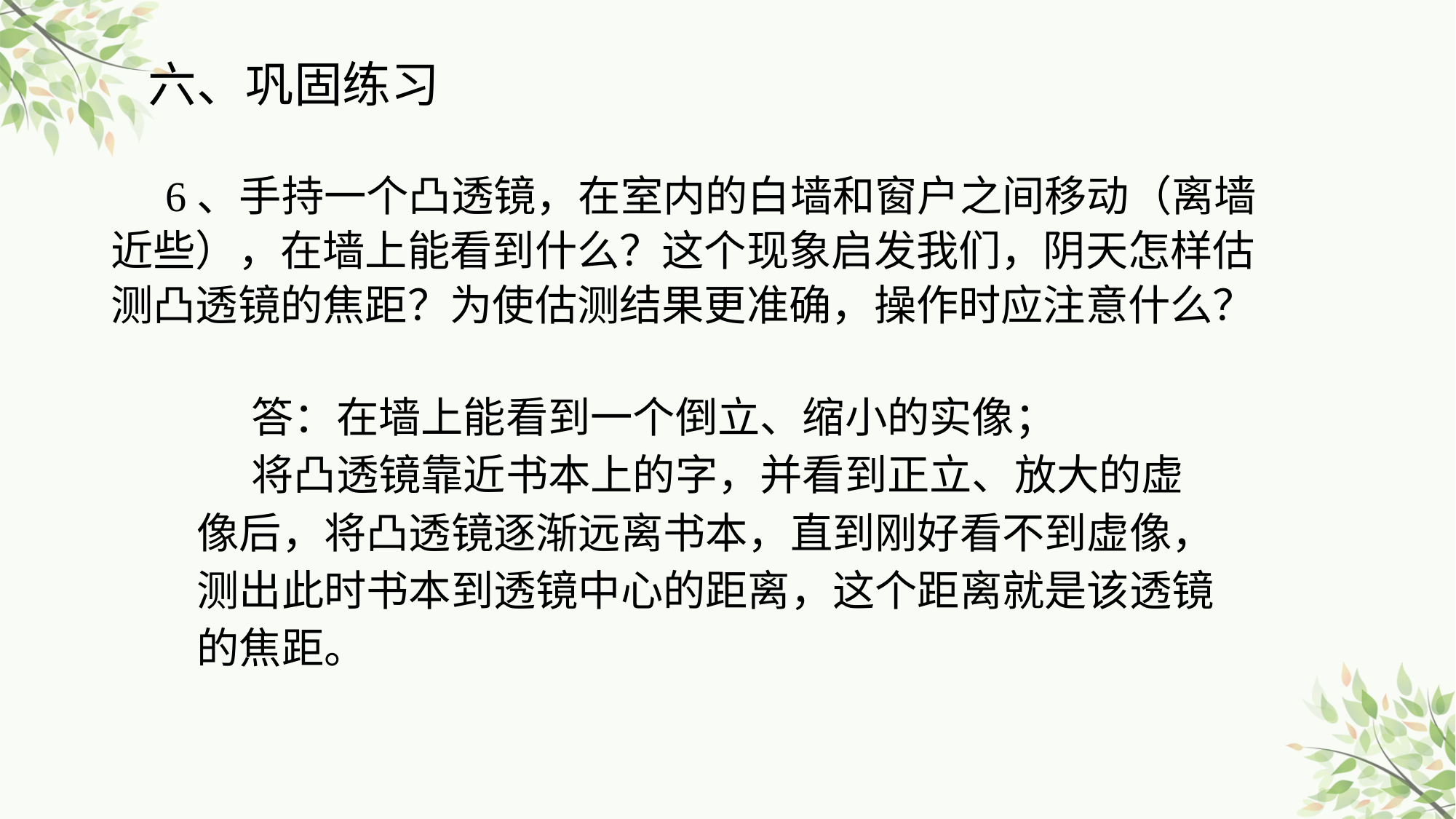

六、巩固练习
6、手持一个凸透镜，在室内的白墙和窗户之间移动（离墙近些），在墙上能看到什么？这个现象启发我们，阴天怎样估测凸透镜的焦距？为使估测结果更准确，操作时应注意什么？
答：在墙上能看到一个倒立、缩小的实像；
将凸透镜靠近书本上的字，并看到正立、放大的虚像后，将凸透镜逐渐远离书本，直到刚好看不到虚像，测出此时书本到透镜中心的距离，这个距离就是该透镜的焦距。